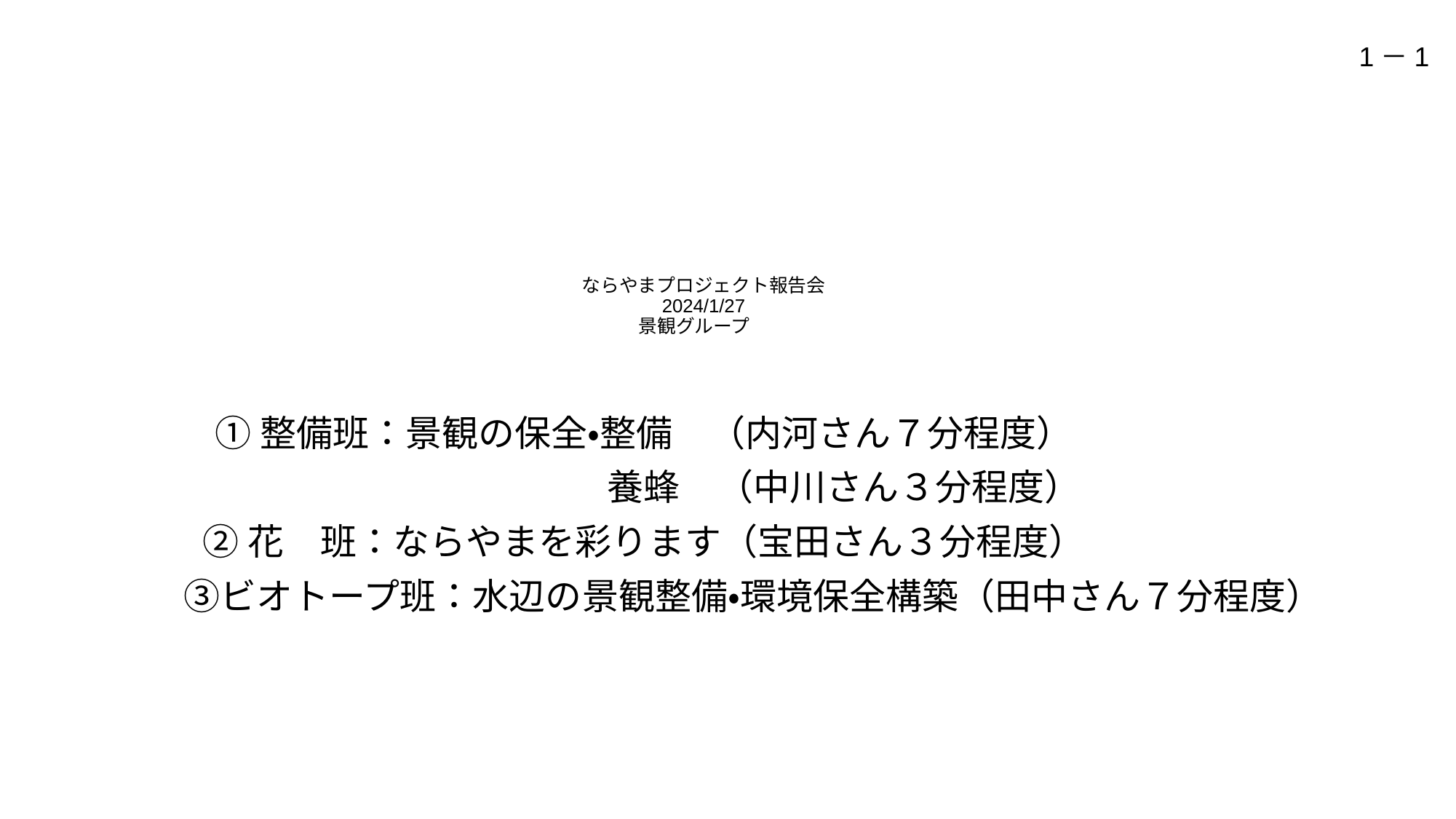

1－1
# ならやまプロジェクト報告会 2024/1/27 景観グループ
①整備班：景観の保全・整備　（内河さん７分程度）
　　　　　　　　　　　養蜂　（中川さん３分程度）
②花　班：ならやまを彩ります（宝田さん３分程度）
　　　　　　③ビオトープ班：水辺の景観整備・環境保全構築（田中さん７分程度）